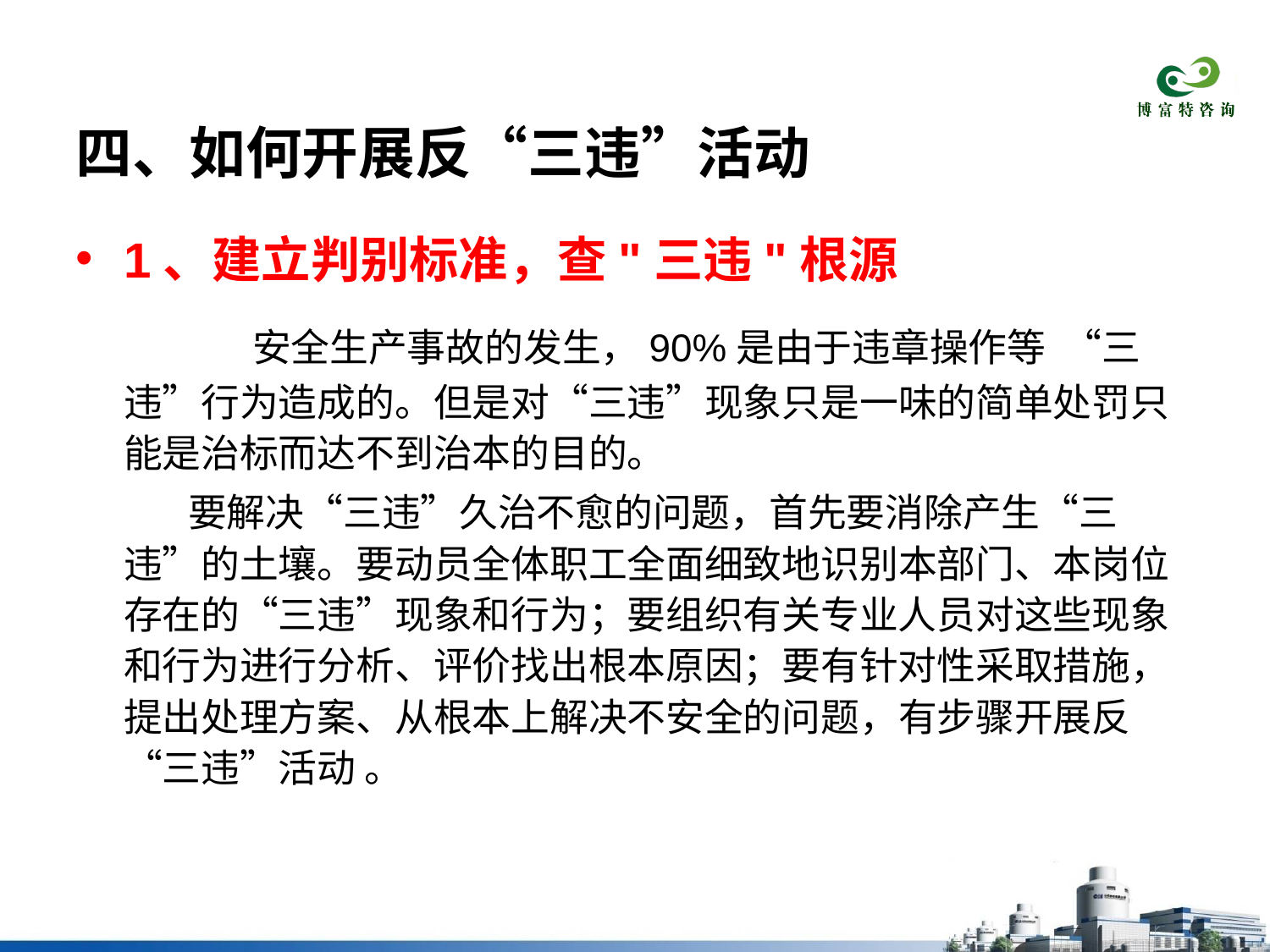

# 四、如何开展反“三违”活动
1、建立判别标准，查"三违"根源
　　     安全生产事故的发生，90%是由于违章操作等  “三违”行为造成的。但是对“三违”现象只是一味的简单处罚只能是治标而达不到治本的目的。
　　    要解决“三违”久治不愈的问题，首先要消除产生“三违”的土壤。要动员全体职工全面细致地识别本部门、本岗位存在的“三违”现象和行为；要组织有关专业人员对这些现象和行为进行分析、评价找出根本原因；要有针对性采取措施，提出处理方案、从根本上解决不安全的问题，有步骤开展反“三违”活动 。